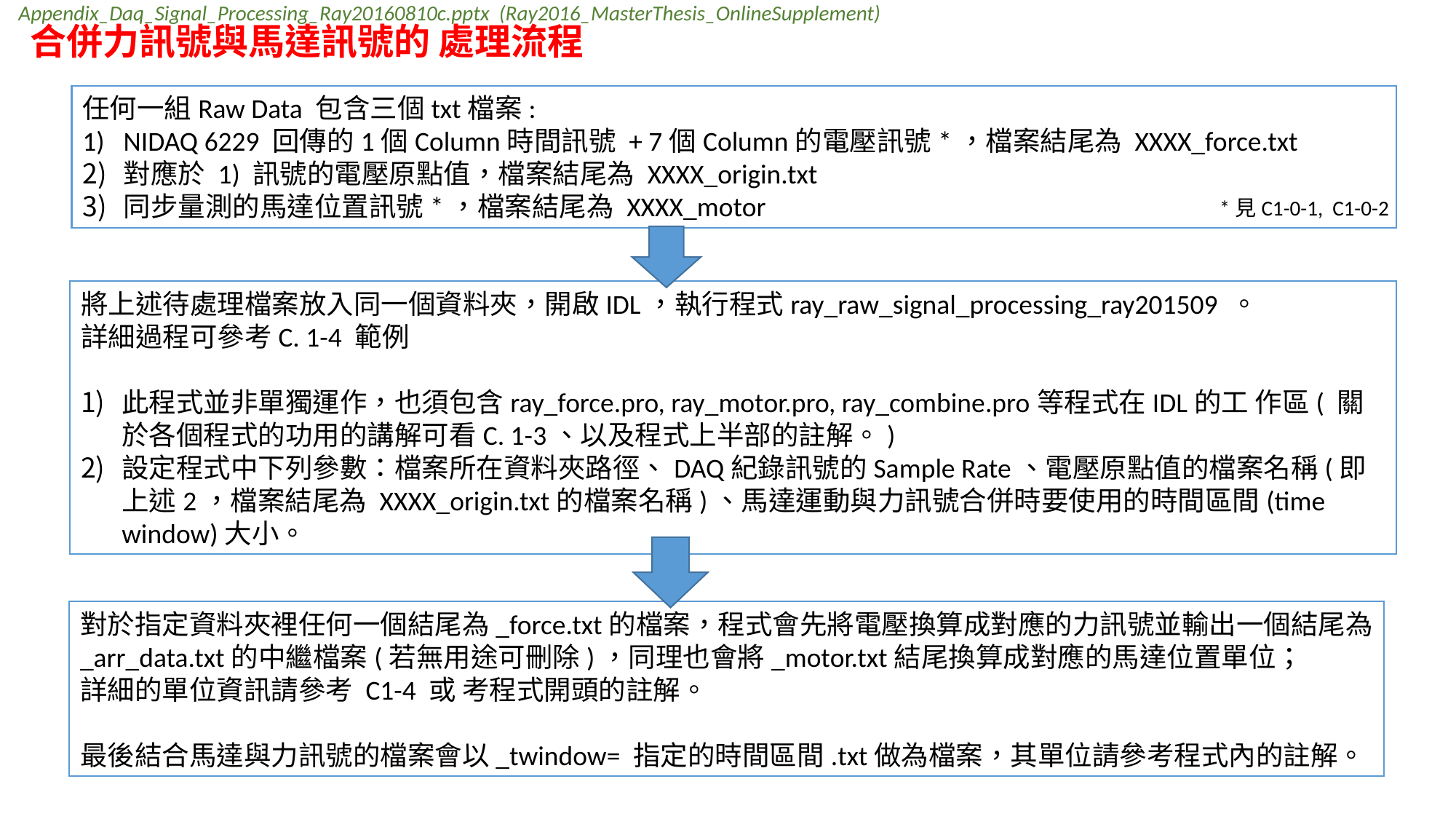

Appendix_Daq_Signal_Processing_Ray20160810c.pptx  (Ray2016_MasterThesis_OnlineSupplement)
合併力訊號與馬達訊號的 處理流程
任何一組Raw Data 包含三個txt檔案:
NIDAQ 6229 回傳的1個Column時間訊號 + 7個Column的電壓訊號*，檔案結尾為 XXXX_force.txt
對應於 1) 訊號的電壓原點值，檔案結尾為 XXXX_origin.txt
同步量測的馬達位置訊號*，檔案結尾為 XXXX_motor
*見C1-0-1,  C1-0-2

將上述待處理檔案放入同一個資料夾，開啟IDL，執行程式ray_raw_signal_processing_ray201509 。
詳細過程可參考C. 1-4 範例

此程式並非單獨運作，也須包含ray_force.pro, ray_motor.pro, ray_combine.pro等程式在IDL的工 作區( 關於各個程式的功用的講解可看C. 1-3、以及程式上半部的註解。)
設定程式中下列參數：檔案所在資料夾路徑、DAQ紀錄訊號的Sample Rate、電壓原點值的檔案名稱(即上述2，檔案結尾為 XXXX_origin.txt的檔案名稱)、馬達運動與力訊號合併時要使用的時間區間(time window)大小。

對於指定資料夾裡任何一個結尾為_force.txt的檔案，程式會先將電壓換算成對應的力訊號並輸出一個結尾為
_arr_data.txt的中繼檔案(若無用途可刪除)，同理也會將_motor.txt結尾換算成對應的馬達位置單位；
詳細的單位資訊請參考 C1-4 或 考程式開頭的註解。

最後結合馬達與力訊號的檔案會以_twindow= 指定的時間區間.txt做為檔案，其單位請參考程式內的註解。